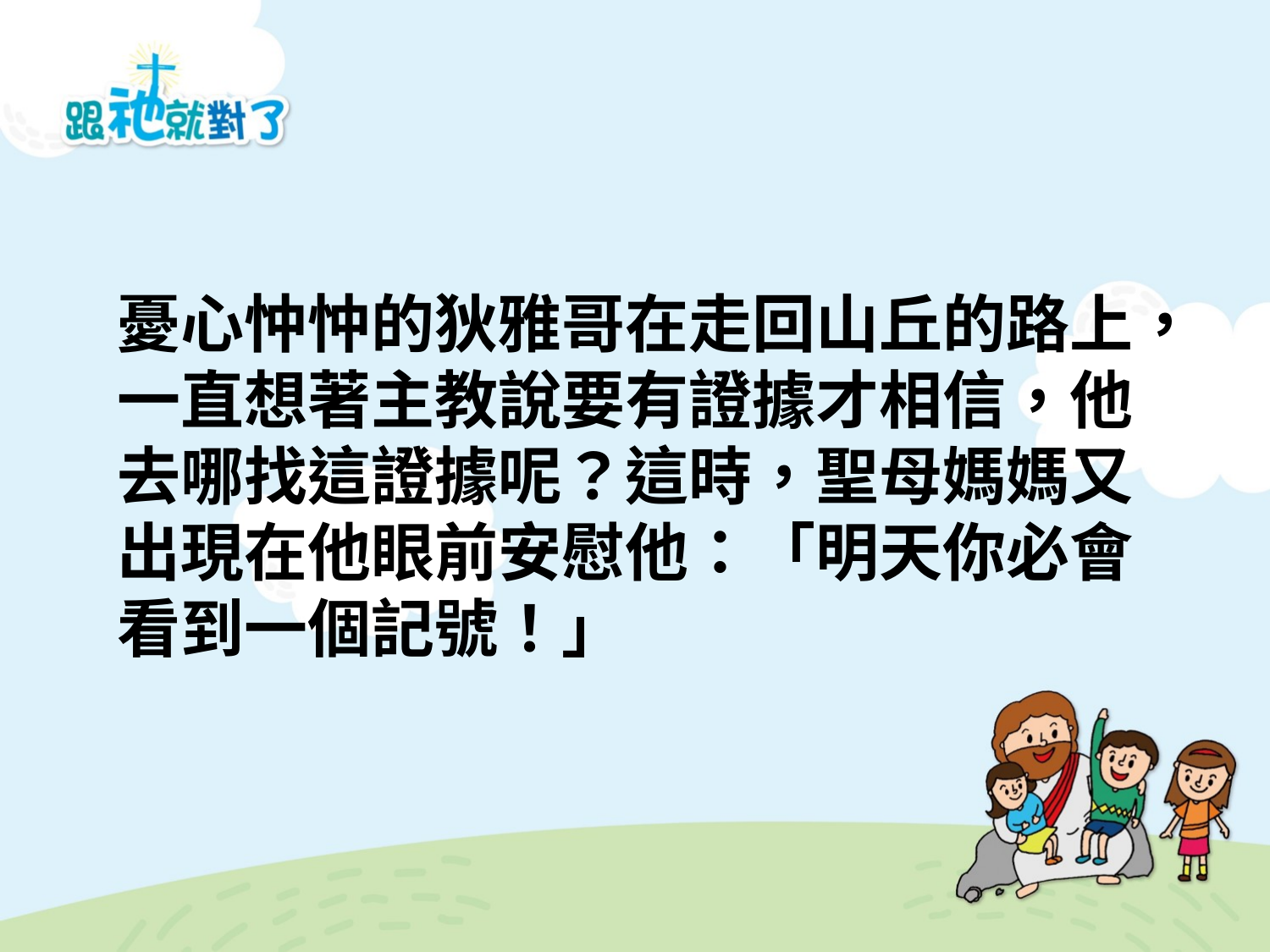

憂心忡忡的狄雅哥在走回山丘的路上，一直想著主教說要有證據才相信，他去哪找這證據呢？這時，聖母媽媽又出現在他眼前安慰他：「明天你必會看到一個記號！」